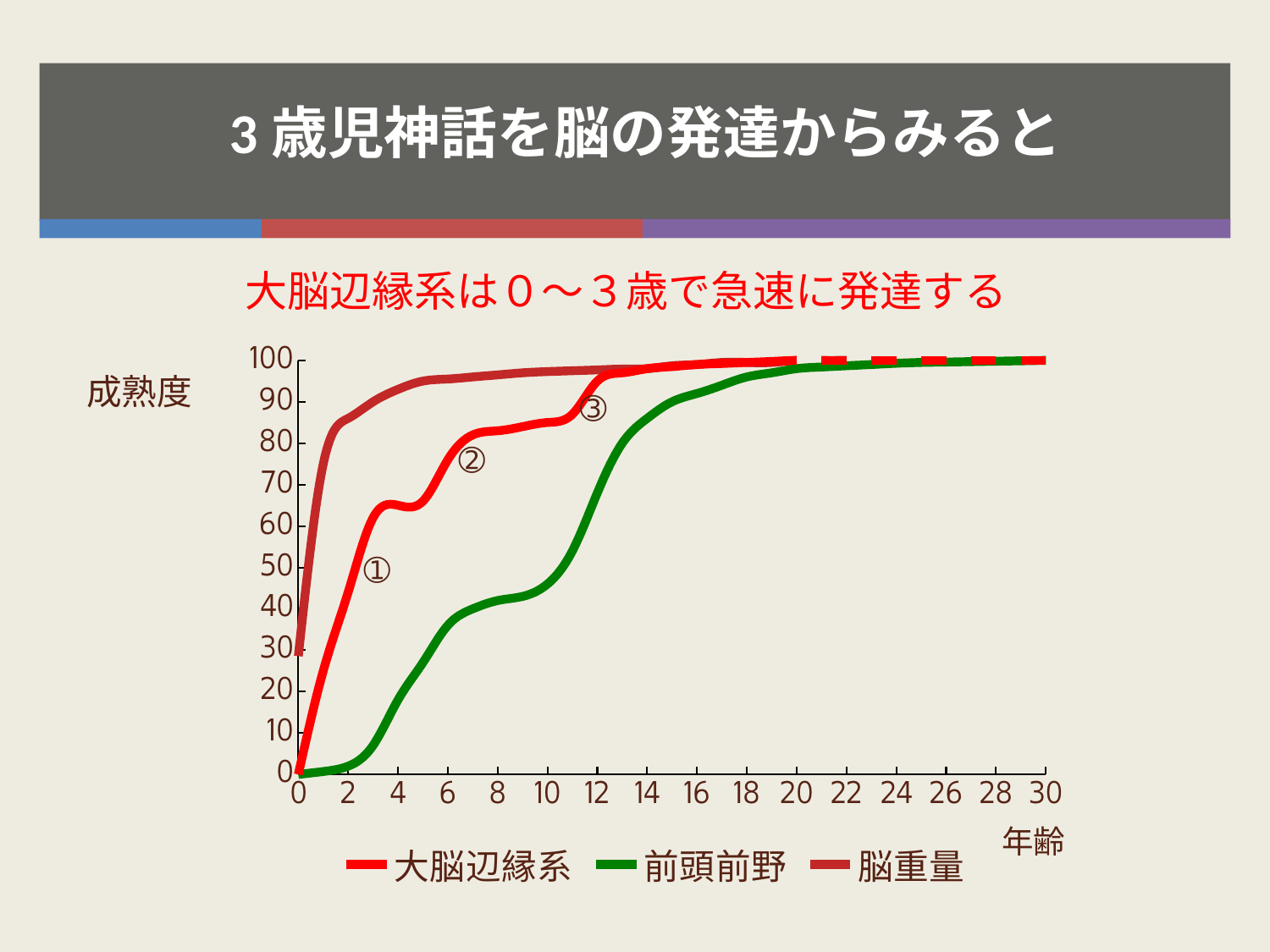

# 3歳児神話を脳の発達からみると
大脳辺縁系は０〜３歳で急速に発達する

### Chart

| Category | 大脳辺縁系 | 前頭前野 | 脳重量 |
|---|---|---|---|
成熟度
➂
➁
➀
年齢